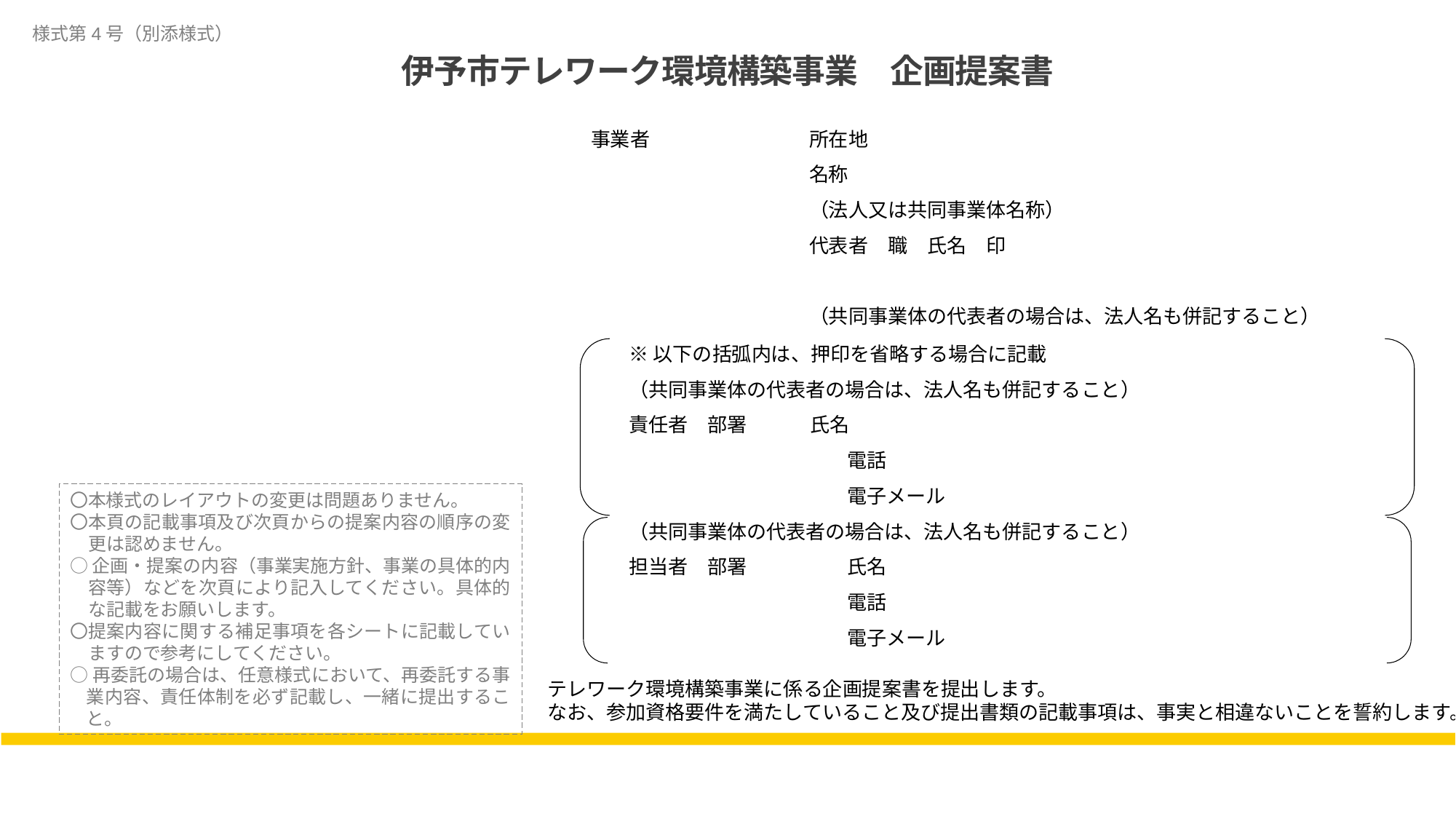

様式第4号（別添様式）

伊予市テレワーク環境構築事業　企画提案書
事業者		所在地
		名称
		（法人又は共同事業体名称）
		代表者　職　氏名　印
		（共同事業体の代表者の場合は、法人名も併記すること）
※以下の括弧内は、押印を省略する場合に記載
（共同事業体の代表者の場合は、法人名も併記すること）
責任者　部署　　　 氏名
		電話
		電子メール
（共同事業体の代表者の場合は、法人名も併記すること）
担当者　部署	氏名
		電話
		電子メール

〇本様式のレイアウトの変更は問題ありません。
〇本頁の記載事項及び次頁からの提案内容の順序の変更は認めません。
○企画・提案の内容（事業実施方針、事業の具体的内容等）などを次頁により記入してください。具体的な記載をお願いします。
〇提案内容に関する補足事項を各シートに記載していますので参考にしてください。
○再委託の場合は、任意様式において、再委託する事業内容、責任体制を必ず記載し、一緒に提出すること。

テレワーク環境構築事業に係る企画提案書を提出します。
なお、参加資格要件を満たしていること及び提出書類の記載事項は、事実と相違ないことを誓約します。